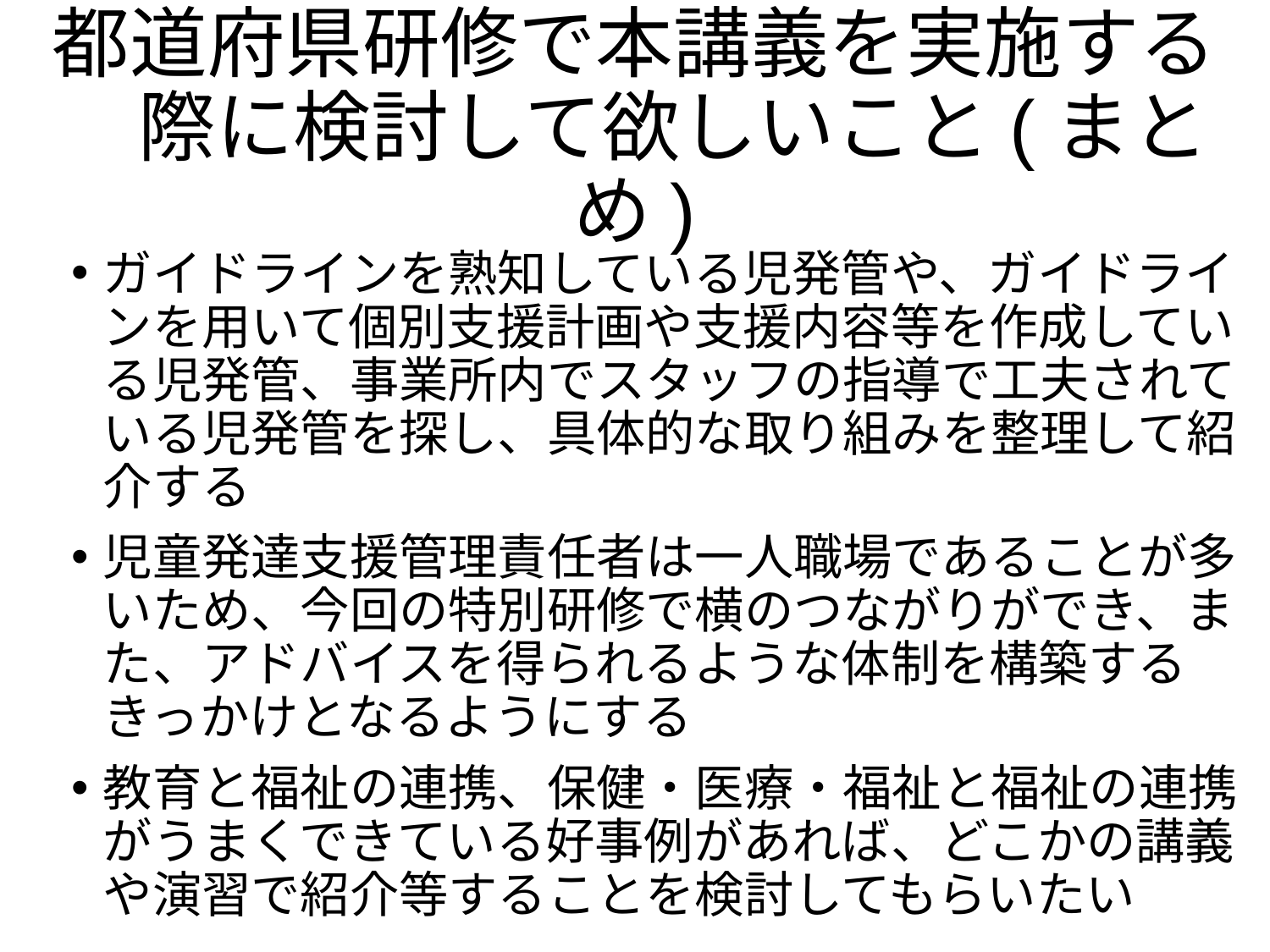

# 都道府県研修で本講義を実施する　際に検討して欲しいこと(まとめ)
ガイドラインを熟知している児発管や、ガイドラインを用いて個別支援計画や支援内容等を作成している児発管、事業所内でスタッフの指導で工夫されている児発管を探し、具体的な取り組みを整理して紹介する
児童発達支援管理責任者は一人職場であることが多いため、今回の特別研修で横のつながりができ、また、アドバイスを得られるような体制を構築するきっかけとなるようにする
教育と福祉の連携、保健・医療・福祉と福祉の連携がうまくできている好事例があれば、どこかの講義や演習で紹介等することを検討してもらいたい